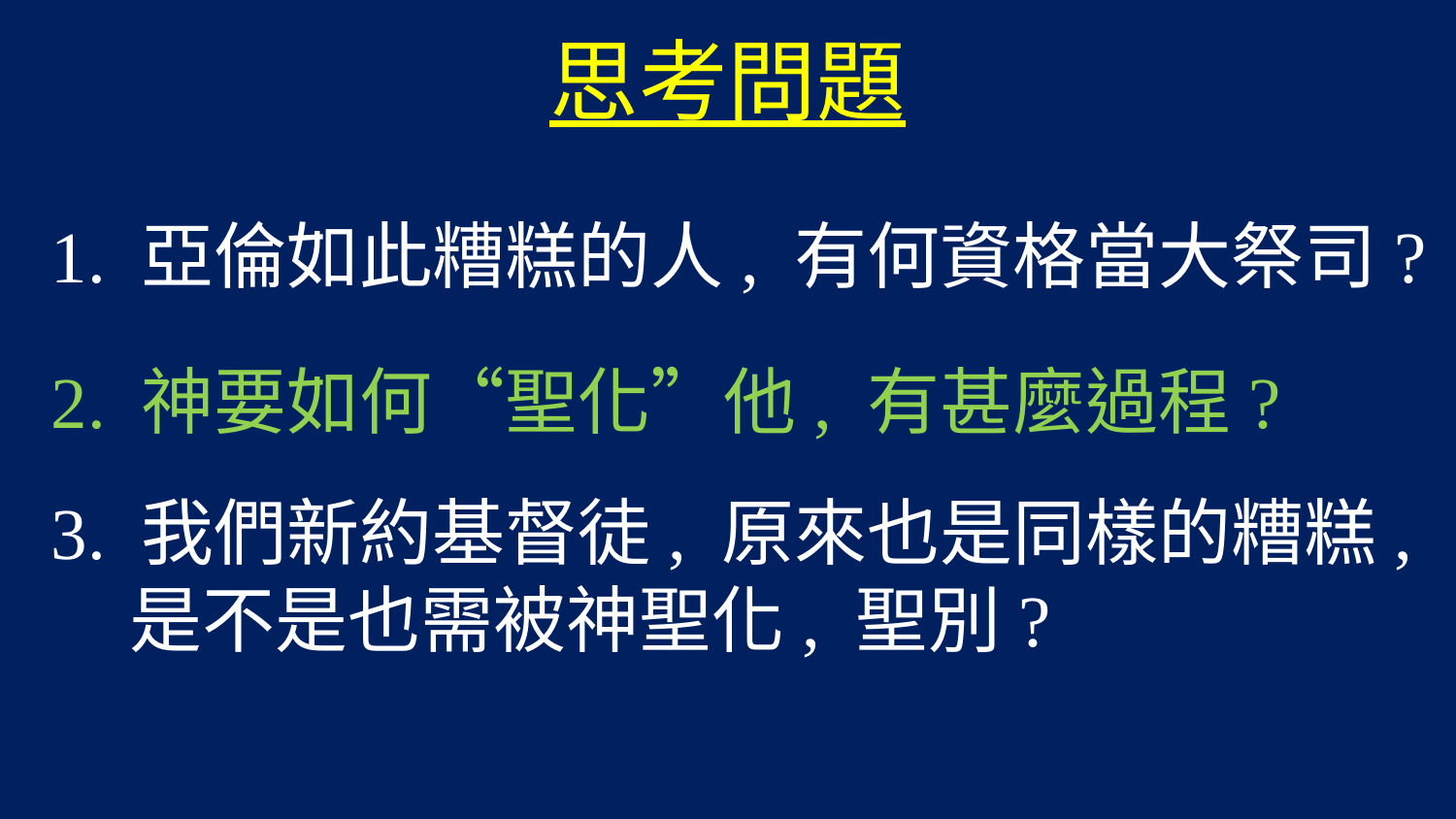

思考問題

  1. 亞倫如此糟糕的人, 有何資格當大祭司?
  2. 神要如何“聖化”他, 有甚麼過程?
  3. 我們新約基督徒, 原來也是同樣的糟糕,
      是不是也需被神聖化, 聖別?